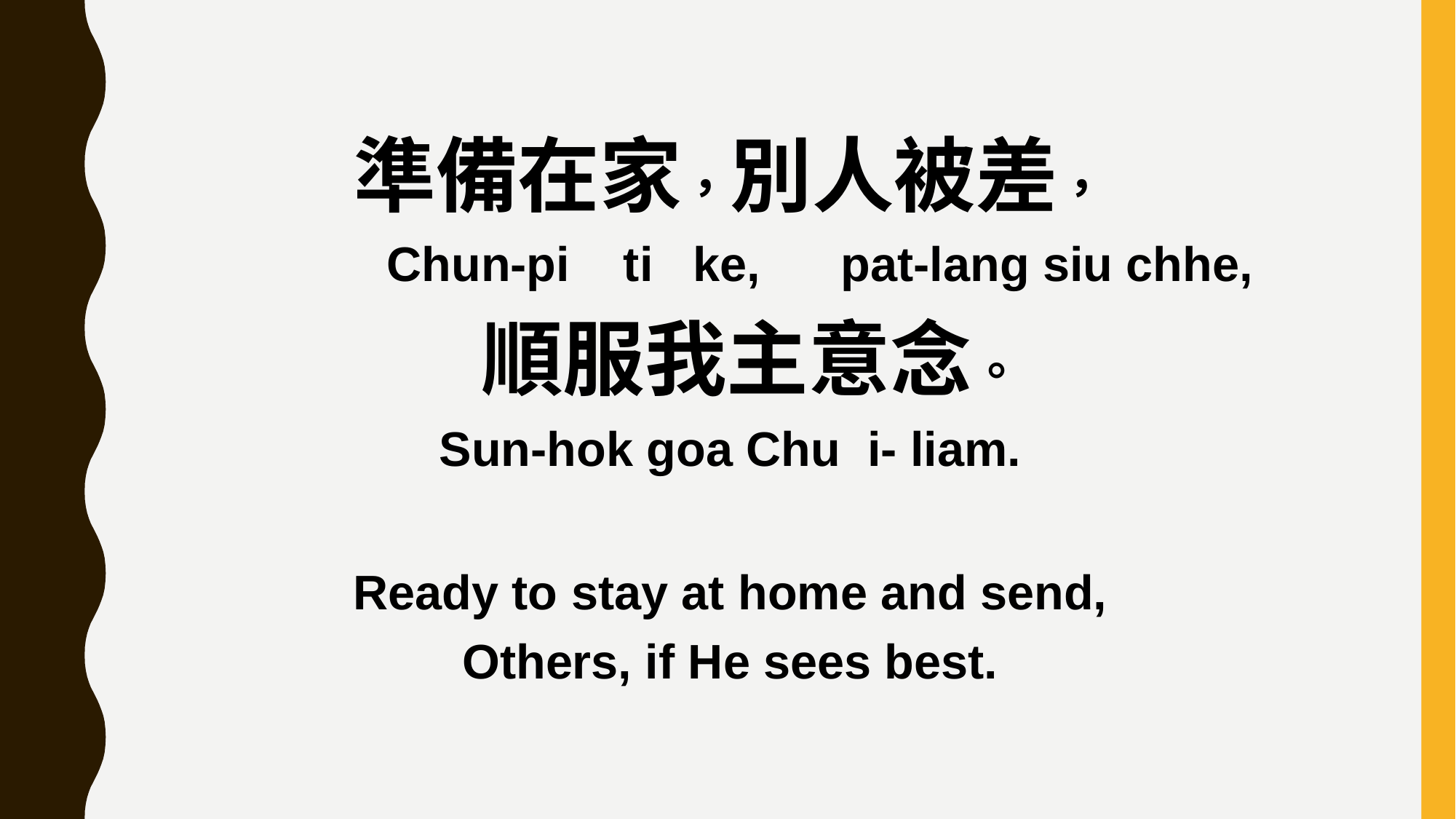

準備在家，別人被差，
              Chun-pi    ti   ke,      pat-lang siu chhe,
 順服我主意念。
Sun-hok goa Chu  i- liam.

Ready to stay at home and send,
Others, if He sees best.